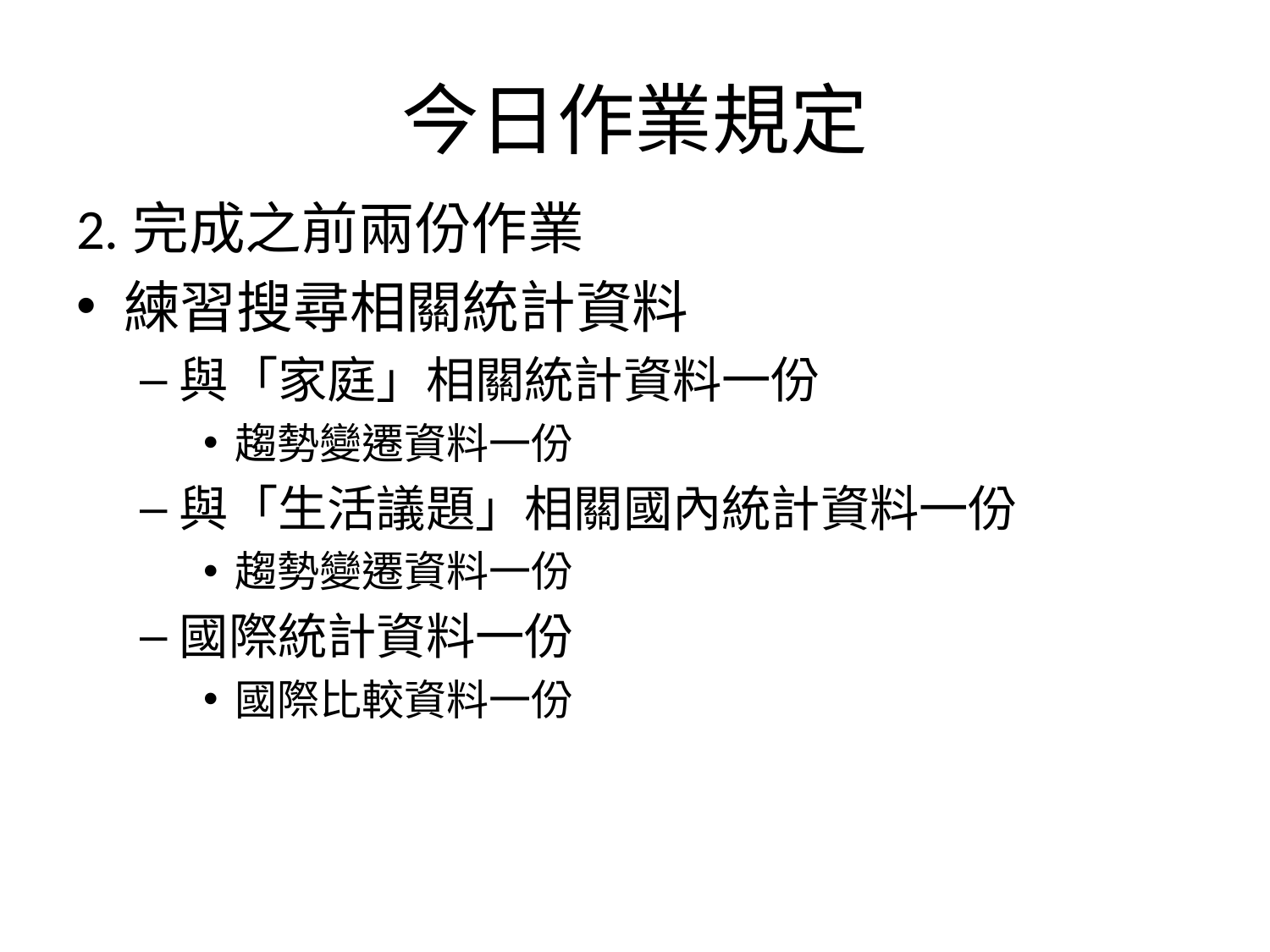

# 今日作業規定
2.完成之前兩份作業
練習搜尋相關統計資料
與「家庭」相關統計資料一份
趨勢變遷資料一份
與「生活議題」相關國內統計資料一份
趨勢變遷資料一份
國際統計資料一份
國際比較資料一份